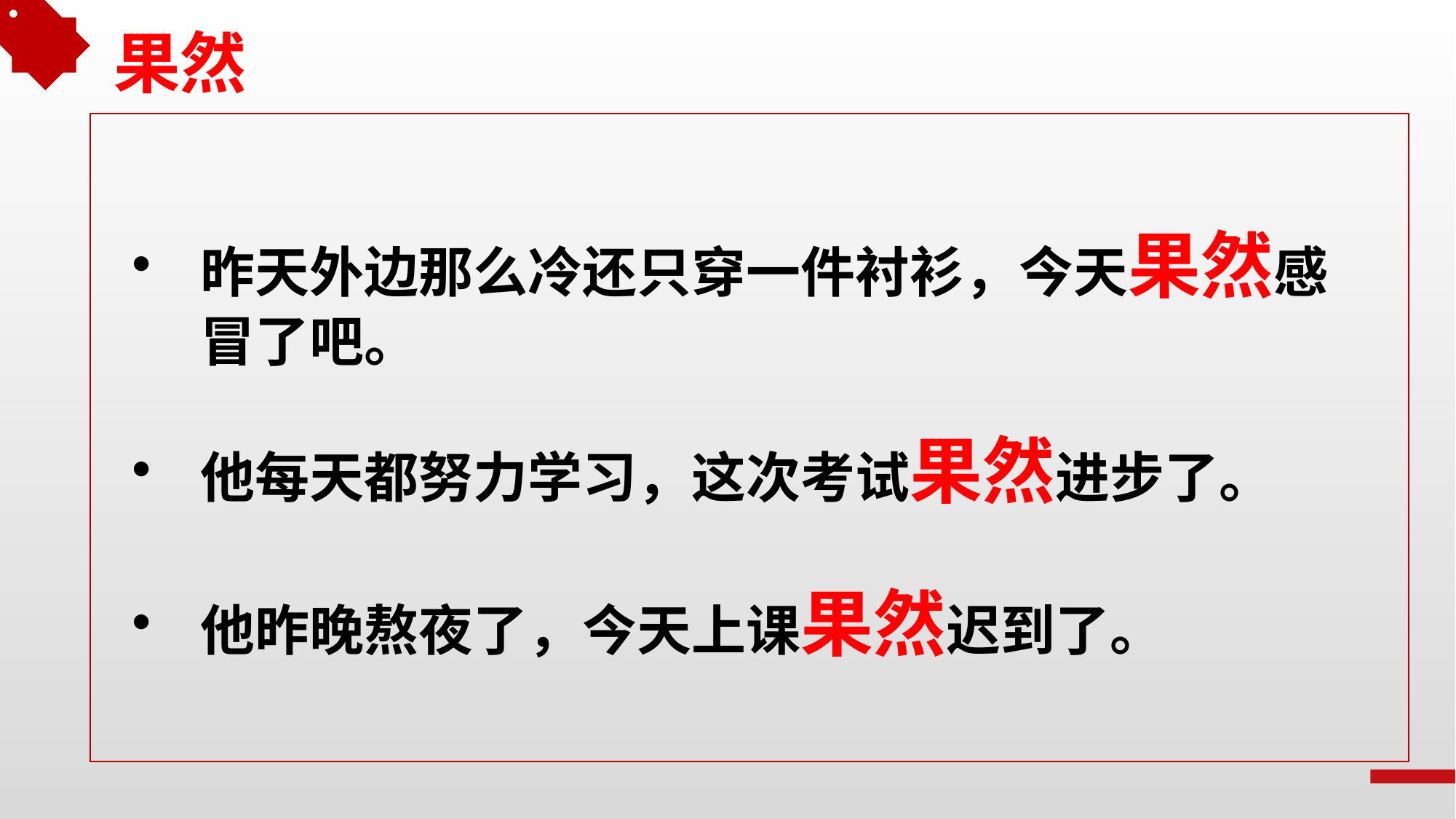

果然

昨天外边那么冷还只穿一件衬衫，今天果然感冒了吧。
他每天都努力学习，这次考试果然进步了。
他昨晚熬夜了，今天上课果然迟到了。